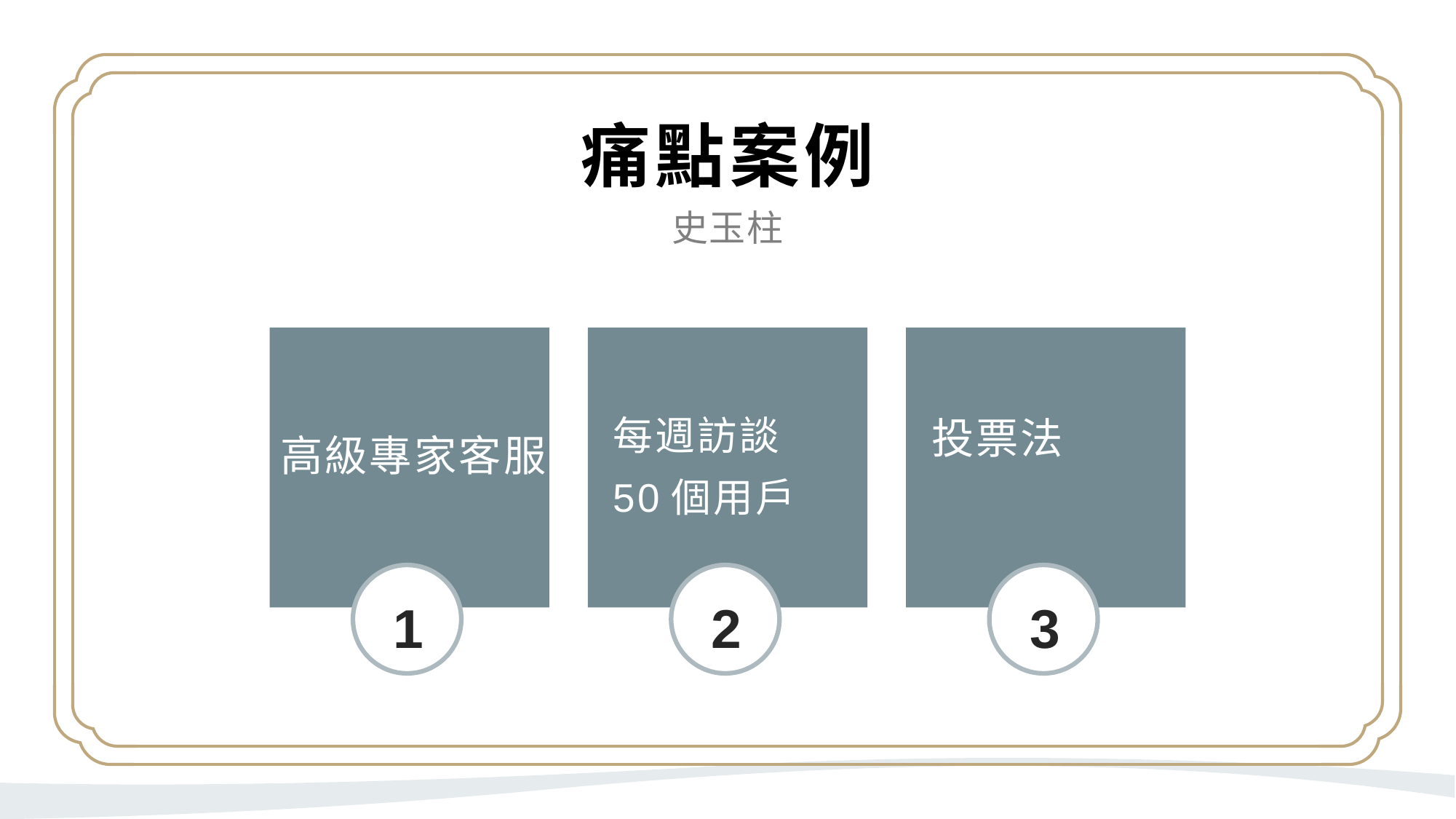

痛點案例
史玉柱

每週訪談50個用戶
投票法
高級專家客服

1
2
3